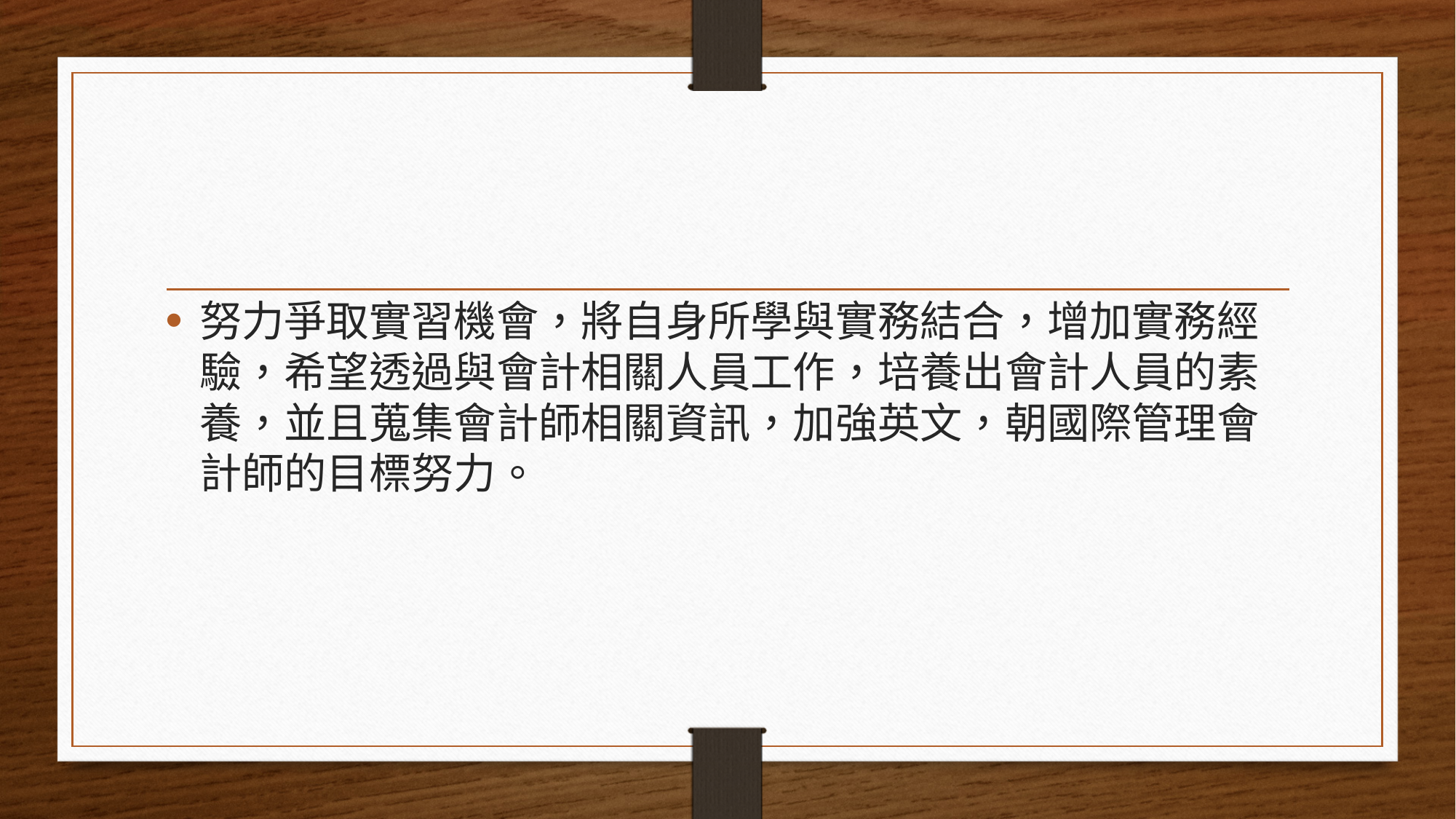

努力爭取實習機會，將自身所學與實務結合，增加實務經驗，希望透過與會計相關人員工作，培養出會計人員的素養，並且蒐集會計師相關資訊，加強英文，朝國際管理會計師的目標努力。